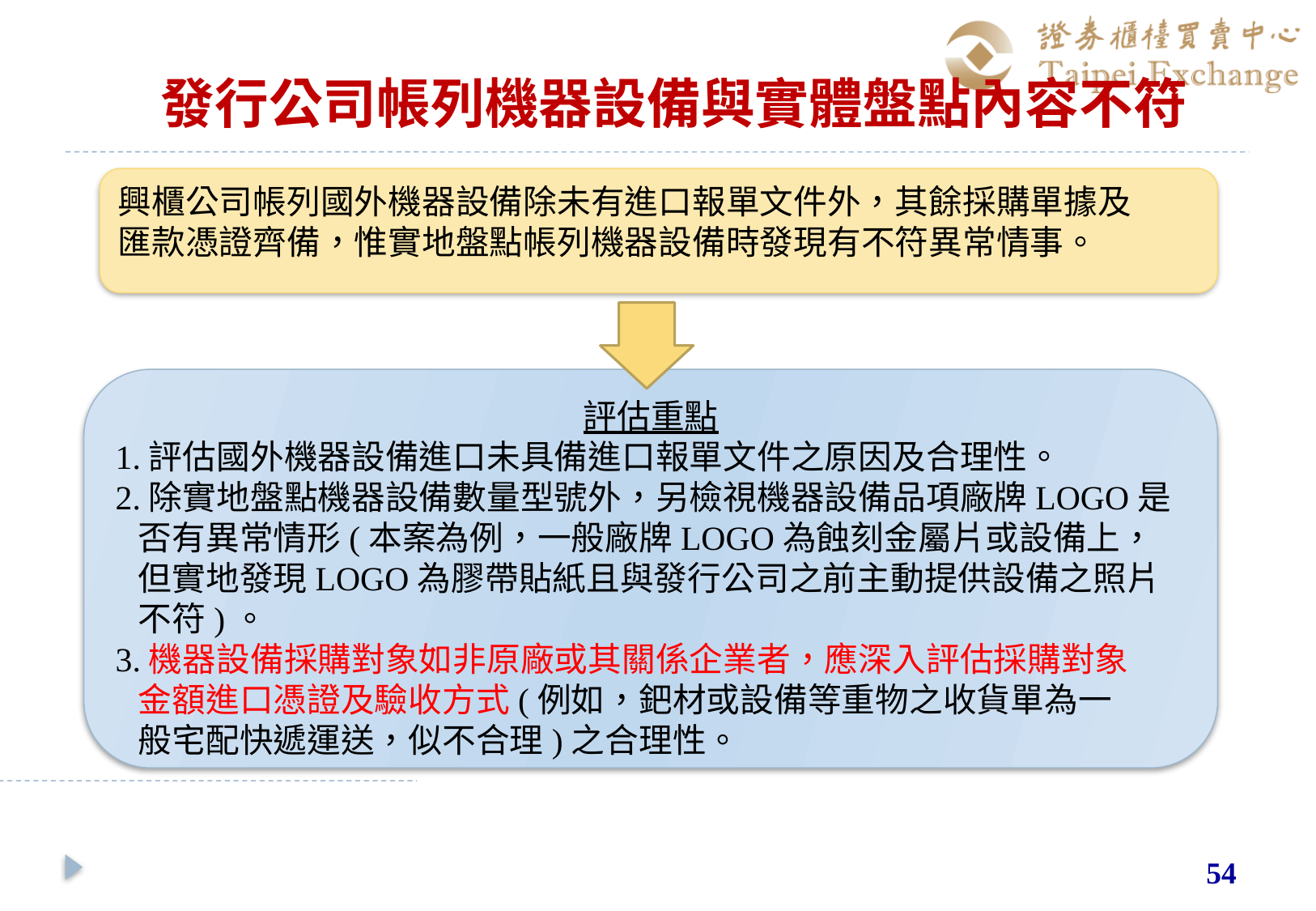

# 發行公司帳列機器設備與實體盤點內容不符
興櫃公司帳列國外機器設備除未有進口報單文件外，其餘採購單據及
匯款憑證齊備，惟實地盤點帳列機器設備時發現有不符異常情事。

評估重點
1.評估國外機器設備進口未具備進口報單文件之原因及合理性。
2.除實地盤點機器設備數量型號外，另檢視機器設備品項廠牌LOGO是
  否有異常情形(本案為例，一般廠牌LOGO為蝕刻金屬片或設備上，
  但實地發現LOGO為膠帶貼紙且與發行公司之前主動提供設備之照片
  不符)。
3.機器設備採購對象如非原廠或其關係企業者，應深入評估採購對象
  金額進口憑證及驗收方式(例如，鈀材或設備等重物之收貨單為一
  般宅配快遞運送，似不合理)之合理性。

54